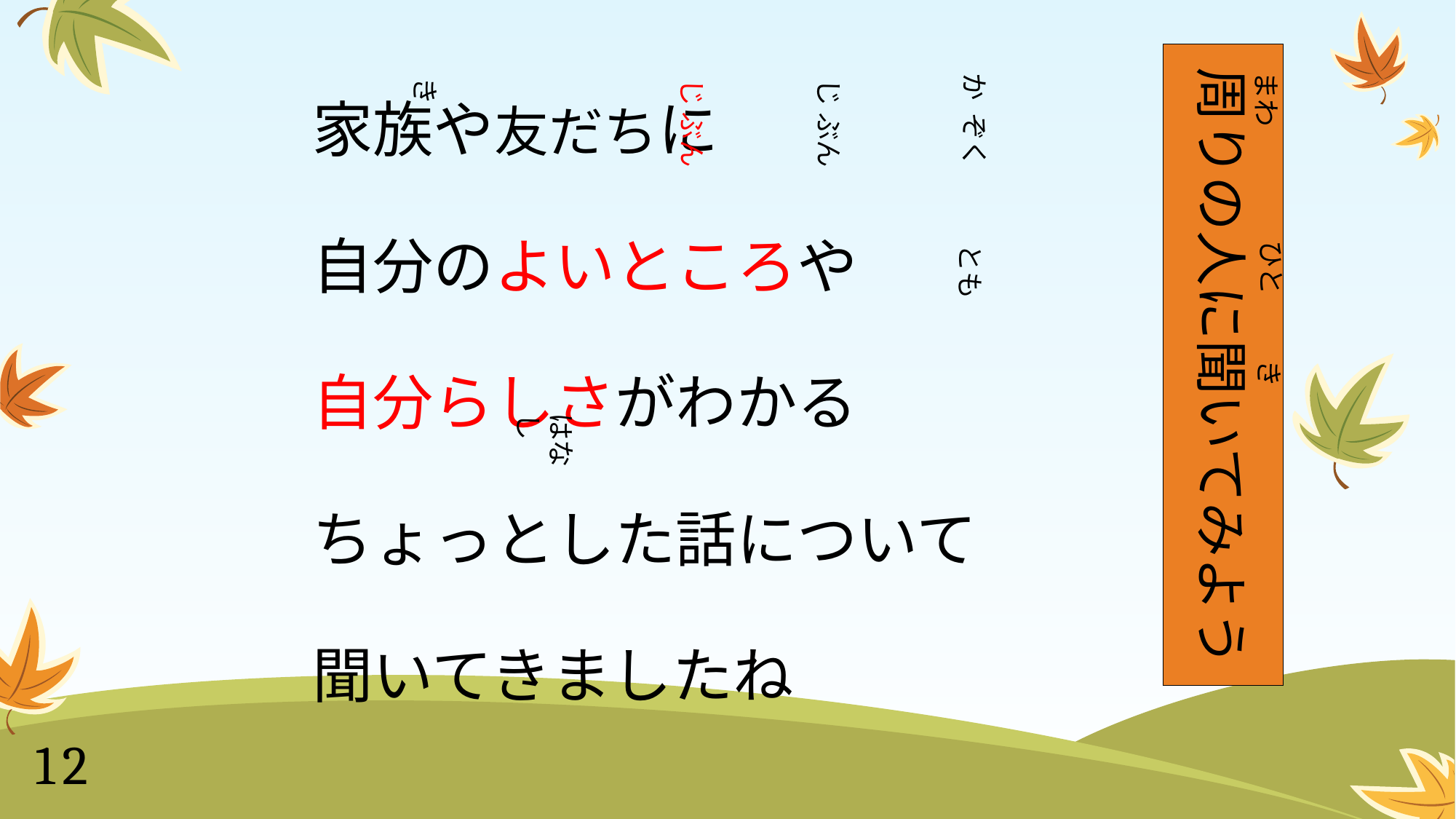

家族や友だちに
自分のよいところや
自分らしさがわかる
ちょっとした話について
聞いてきましたね
周りの人に聞いてみよう
まわ
か  ぞく
き
じ ぶん
じ ぶん
ひと
とも
き
はなし
12